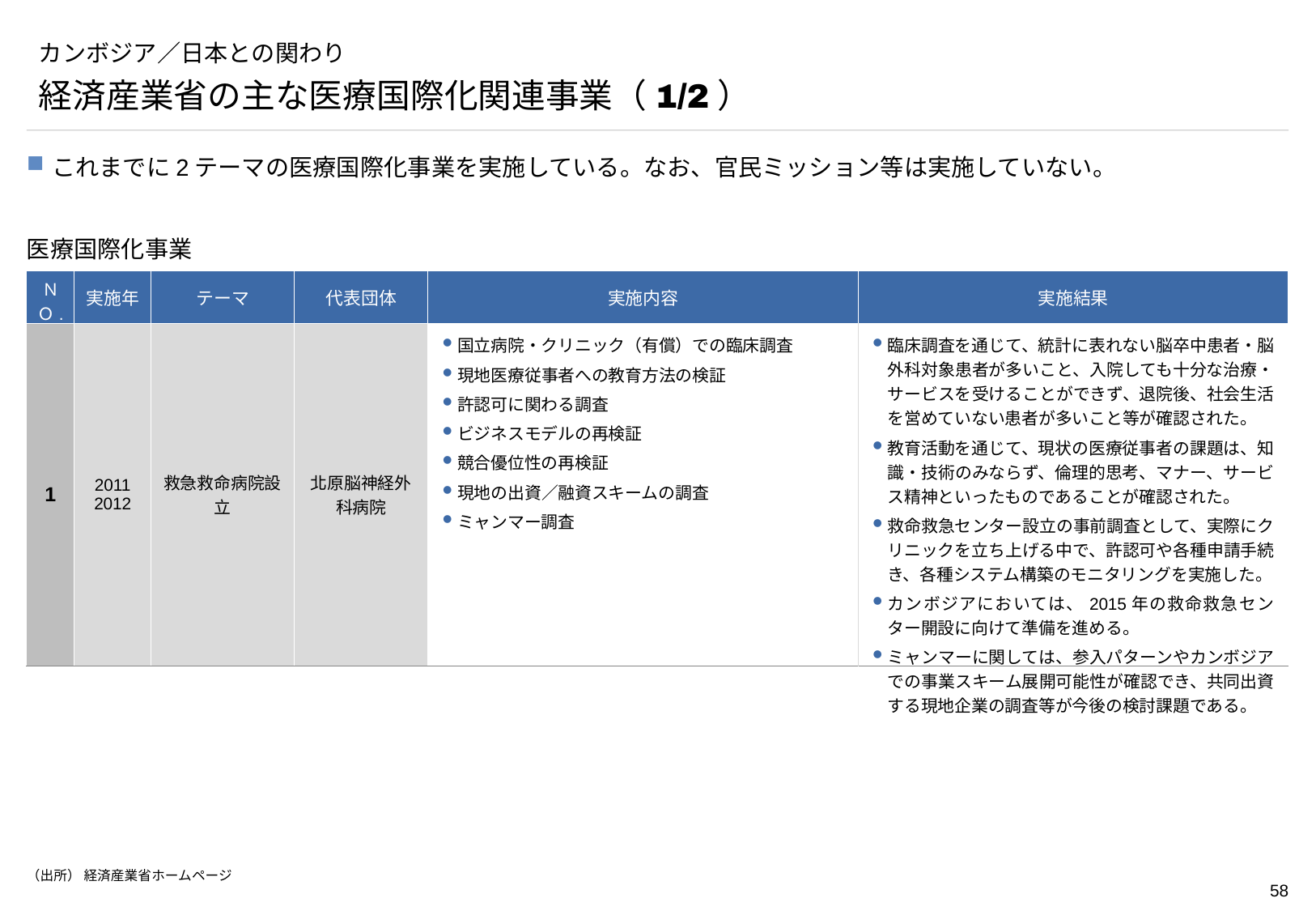

# カンボジア／日本との関わり
経済産業省の主な医療国際化関連事業（1/2）
これまでに2テーマの医療国際化事業を実施している。なお、官民ミッション等は実施していない。
医療国際化事業
| ＮＯ. | 実施年 | テーマ | 代表団体 | 実施内容 | 実施結果 |
| --- | --- | --- | --- | --- | --- |
| 1 | 2011 2012 | 救急救命病院設立 | 北原脳神経外科病院 | 国立病院・クリニック（有償）での臨床調査 現地医療従事者への教育方法の検証 許認可に関わる調査 ビジネスモデルの再検証 競合優位性の再検証 現地の出資／融資スキームの調査 ミャンマー調査 | 臨床調査を通じて、統計に表れない脳卒中患者・脳外科対象患者が多いこと、入院しても十分な治療・サービスを受けることができず、退院後、社会生活を営めていない患者が多いこと等が確認された。 教育活動を通じて、現状の医療従事者の課題は、知識・技術のみならず、倫理的思考、マナー、サービス精神といったものであることが確認された。 救命救急センター設立の事前調査として、実際にクリニックを立ち上げる中で、許認可や各種申請手続き、各種システム構築のモニタリングを実施した。 カンボジアにおいては、2015年の救命救急センター開設に向けて準備を進める。 ミャンマーに関しては、参入パターンやカンボジアでの事業スキーム展開可能性が確認でき、共同出資する現地企業の調査等が今後の検討課題である。 |
（出所） 経済産業省ホームページ